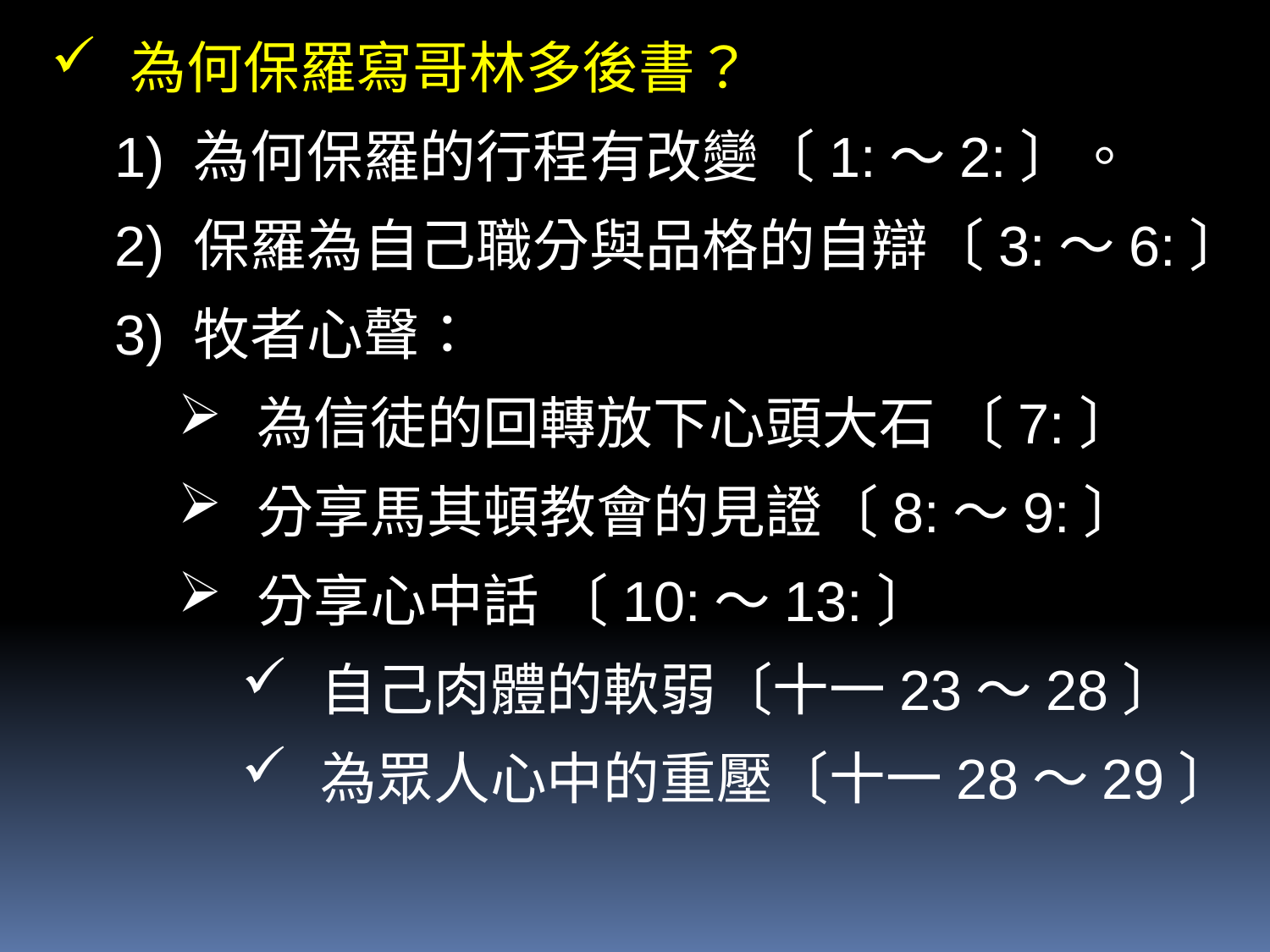

為何保羅寫哥林多後書？
為何保羅的行程有改變〔1:～2:〕。
保羅為自己職分與品格的自辯〔3:～6:〕
牧者心聲：
為信徒的回轉放下心頭大石 〔7:〕
分享馬其頓教會的見證〔8:～9:〕
分享心中話 〔10:～13:〕
自己肉體的軟弱〔十一23～28〕
為眾人心中的重壓〔十一28～29〕